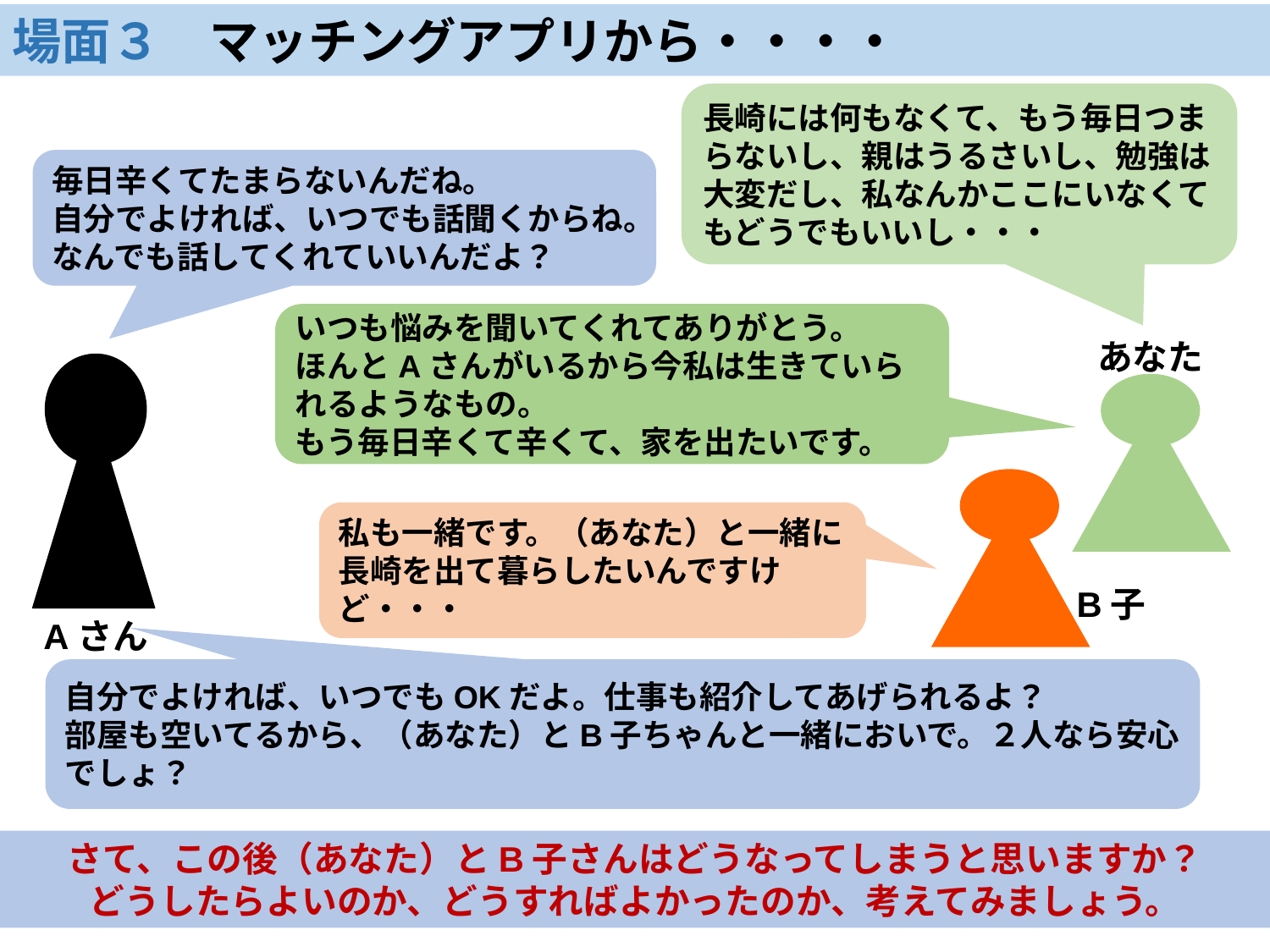

場面３　マッチングアプリから・・・・
長崎には何もなくて、もう毎日つまらないし、親はうるさいし、勉強は大変だし、私なんかここにいなくてもどうでもいいし・・・
毎日辛くてたまらないんだね。
自分でよければ、いつでも話聞くからね。なんでも話してくれていいんだよ？
いつも悩みを聞いてくれてありがとう。
ほんとAさんがいるから今私は生きていられるようなもの。
もう毎日辛くて辛くて、家を出たいです。
あなた

私も一緒です。（あなた）と一緒に長崎を出て暮らしたいんですけど・・・
B子
Aさん
自分でよければ、いつでもOKだよ。仕事も紹介してあげられるよ？
部屋も空いてるから、（あなた）とB子ちゃんと一緒においで。２人なら安心でしょ？
さて、この後（あなた）とB子さんはどうなってしまうと思いますか？
どうしたらよいのか、どうすればよかったのか、考えてみましょう。